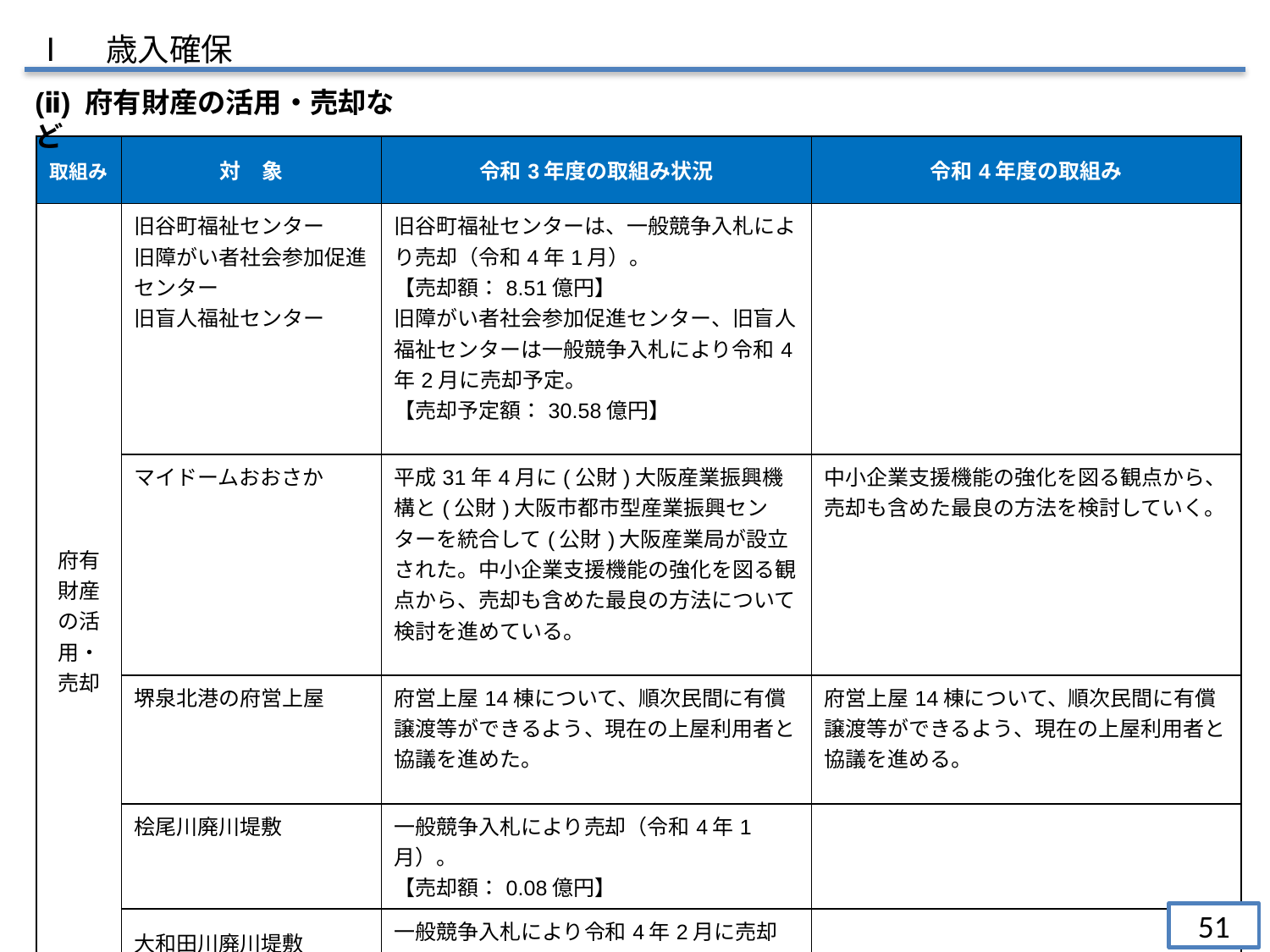

Ⅰ　歳入確保
(ⅱ) 府有財産の活用・売却など
| 取組み | 対　象 | 令和3年度の取組み状況 | 令和4年度の取組み |
| --- | --- | --- | --- |
| 府有財産の活用・売却 | 旧谷町福祉センター 旧障がい者社会参加促進センター 旧盲人福祉センター | 旧谷町福祉センターは、一般競争入札により売却（令和4年1月）。 【売却額：8.51億円】 旧障がい者社会参加促進センター、旧盲人福祉センターは一般競争入札により令和4年2月に売却予定。 【売却予定額：30.58億円】 |  |
|  | マイドームおおさか | 平成31年4月に(公財)大阪産業振興機構と(公財)大阪市都市型産業振興センターを統合して(公財)大阪産業局が設立された。中小企業支援機能の強化を図る観点から、売却も含めた最良の方法について検討を進めている。 | 中小企業支援機能の強化を図る観点から、売却も含めた最良の方法を検討していく。 |
|  | 堺泉北港の府営上屋 | 府営上屋14棟について、順次民間に有償譲渡等ができるよう、現在の上屋利用者と協議を進めた。 | 府営上屋14棟について、順次民間に有償譲渡等ができるよう、現在の上屋利用者と協議を進める。 |
|  | 桧尾川廃川堤敷 | 一般競争入札により売却（令和4年1月）。 【売却額：0.08億円】 |  |
|  | 大和田川廃川堤敷 （元雇用促進住宅出来島宿舎） | 一般競争入札により令和4年2月に売却予定。 【売却予定額：5.31億円】 |  |
51